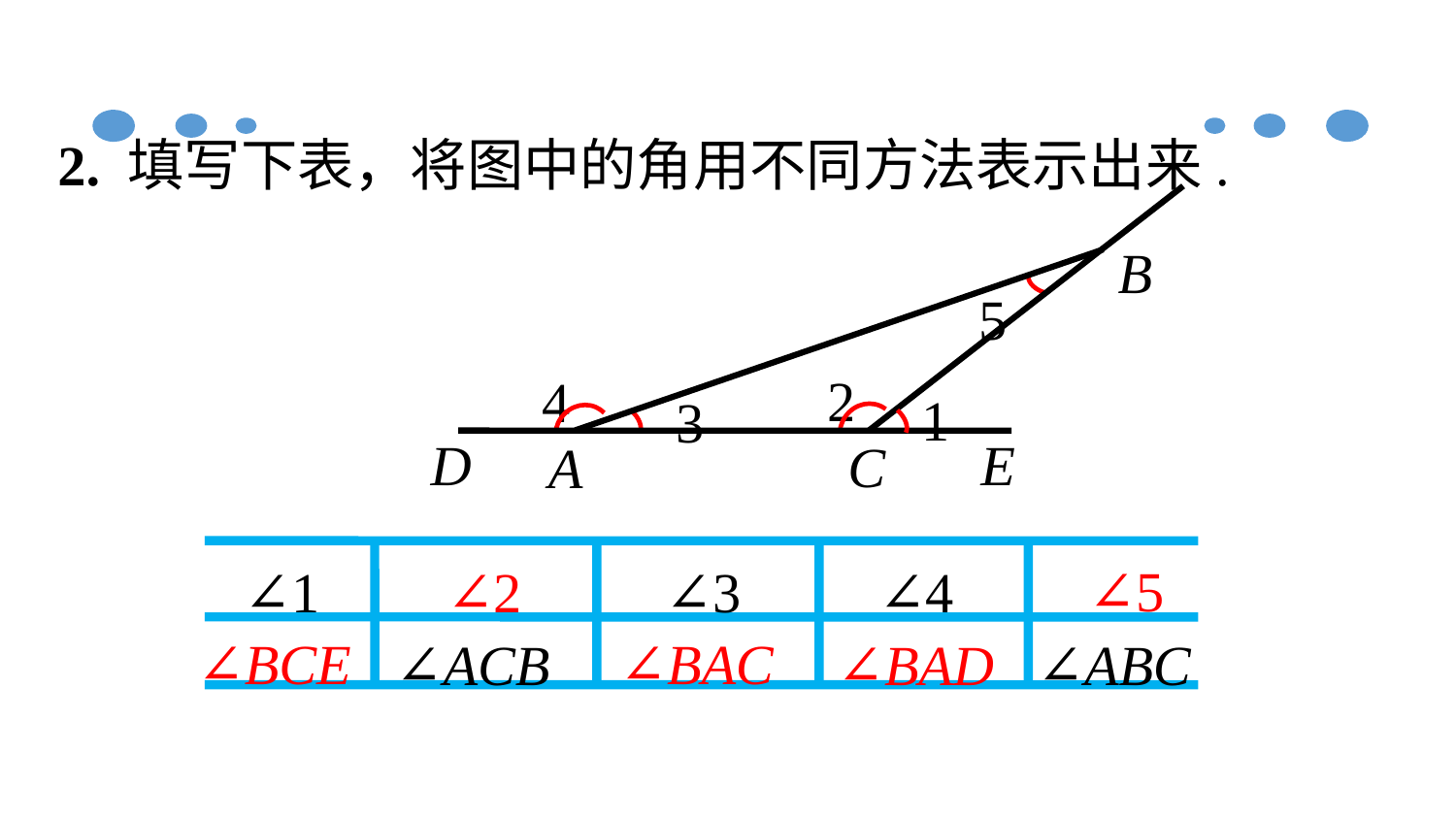

2. 填写下表，将图中的角用不同方法表示出来.

B
D
E
C
A
   5
2
4
1
3

∠5
∠2
∠1
∠3
∠4
∠BCE
∠BAC
∠ACB
∠ABC
∠BAD